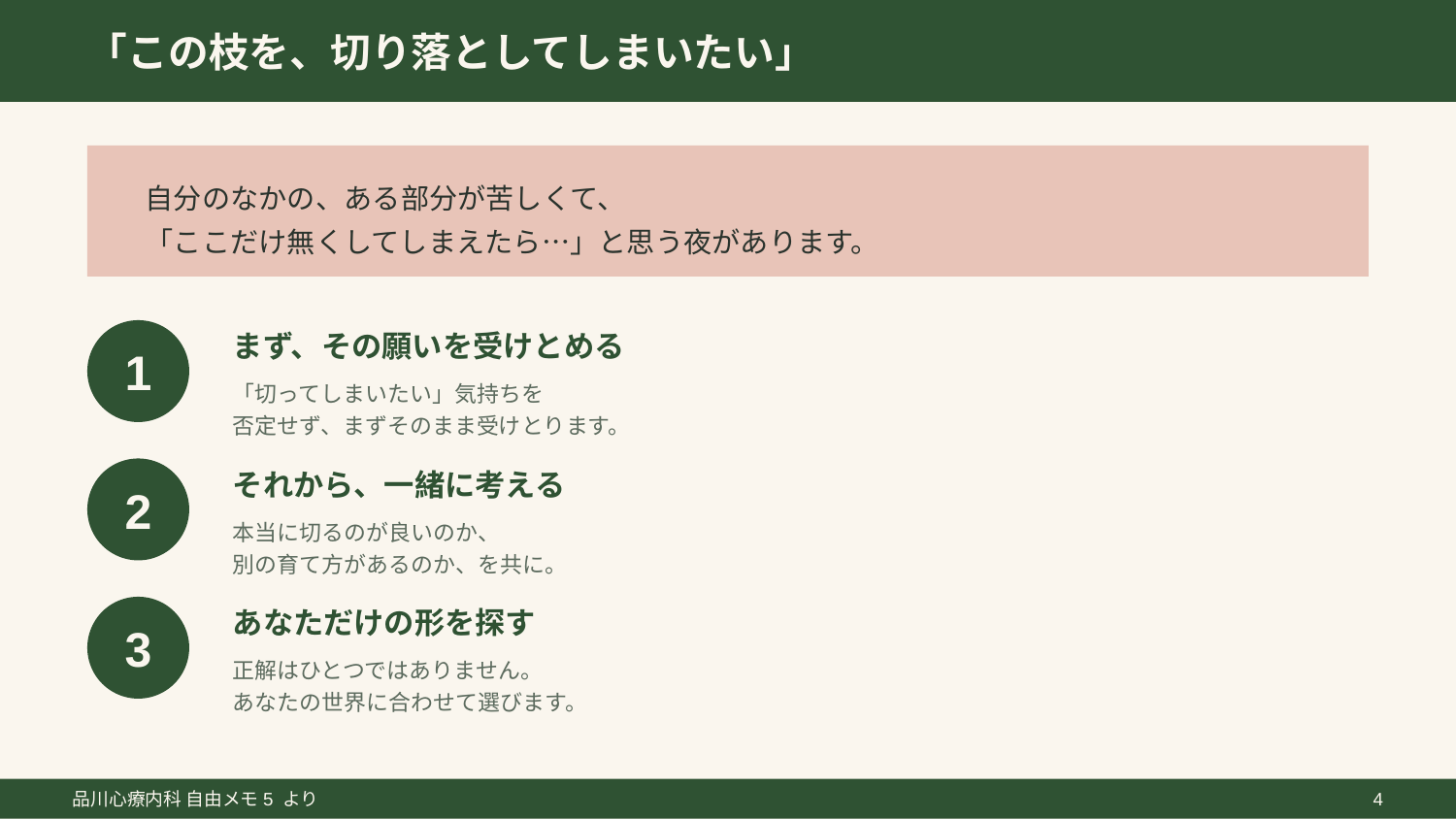

「この枝を、切り落としてしまいたい」

自分のなかの、ある部分が苦しくて、
「ここだけ無くしてしまえたら…」と思う夜があります。

1
まず、その願いを受けとめる
「切ってしまいたい」気持ちを
否定せず、まずそのまま受けとります。

2
それから、一緒に考える
本当に切るのが良いのか、
別の育て方があるのか、を共に。

3
あなただけの形を探す
正解はひとつではありません。
あなたの世界に合わせて選びます。

品川心療内科 自由メモ5 より
4